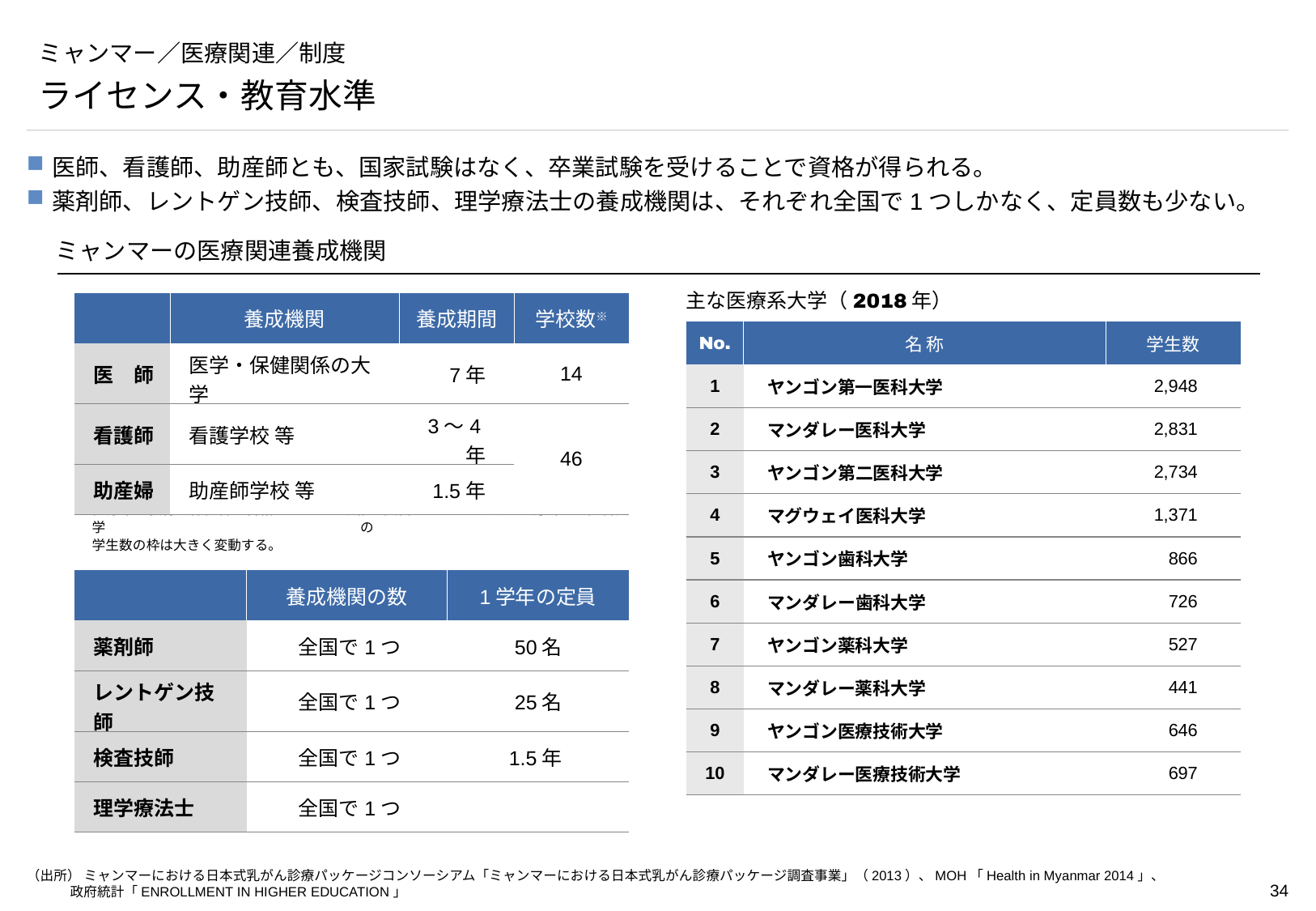

# ミャンマー／医療関連／制度
ライセンス・教育水準
医師、看護師、助産師とも、国家試験はなく、卒業試験を受けることで資格が得られる。
薬剤師、レントゲン技師、検査技師、理学療法士の養成機関は、それぞれ全国で1つしかなく、定員数も少ない。
ミャンマーの医療関連養成機関
主な医療系大学（2018年）
|  | 養成機関 | 養成期間 | 学校数※ |
| --- | --- | --- | --- |
| 医　師 | 医学・保健関係の大学 | 7年 | 14 |
| 看護師 | 看護学校 等 | 3～4年 | 46 |
| 助産婦 | 助産師学校 等 | 1.5年 |  |
| No. | 名 称 | 学生数 |
| --- | --- | --- |
| 1 | ヤンゴン第一医科大学 | 2,948 |
| 2 | マンダレー医科大学 | 2,831 |
| 3 | ヤンゴン第二医科大学 | 2,734 |
| 4 | マグウェイ医科大学 | 1,371 |
| 5 | ヤンゴン歯科大学 | 866 |
| 6 | マンダレー歯科大学 | 726 |
| 7 | ヤンゴン薬科大学 | 527 |
| 8 | マンダレー薬科大学 | 441 |
| 9 | ヤンゴン医療技術大学 | 646 |
| 10 | マンダレー医療技術大学 | 697 |
※	医療系の教育は保健省が管轄している。政権の交代やMOHのトップの方針で、医科大学の
学生数の枠は大きく変動する。
|  | 養成機関の数 | 1学年の定員 |
| --- | --- | --- |
| 薬剤師 | 全国で1つ | 50名 |
| レントゲン技師 | 全国で1つ | 25名 |
| 検査技師 | 全国で1つ | 1.5年 |
| 理学療法士 | 全国で1つ |  |
（出所） ミャンマーにおける日本式乳がん診療パッケージコンソーシアム「ミャンマーにおける日本式乳がん診療パッケージ調査事業」（2013）、MOH「Health in Myanmar 2014」、
政府統計「ENROLLMENT IN HIGHER EDUCATION」